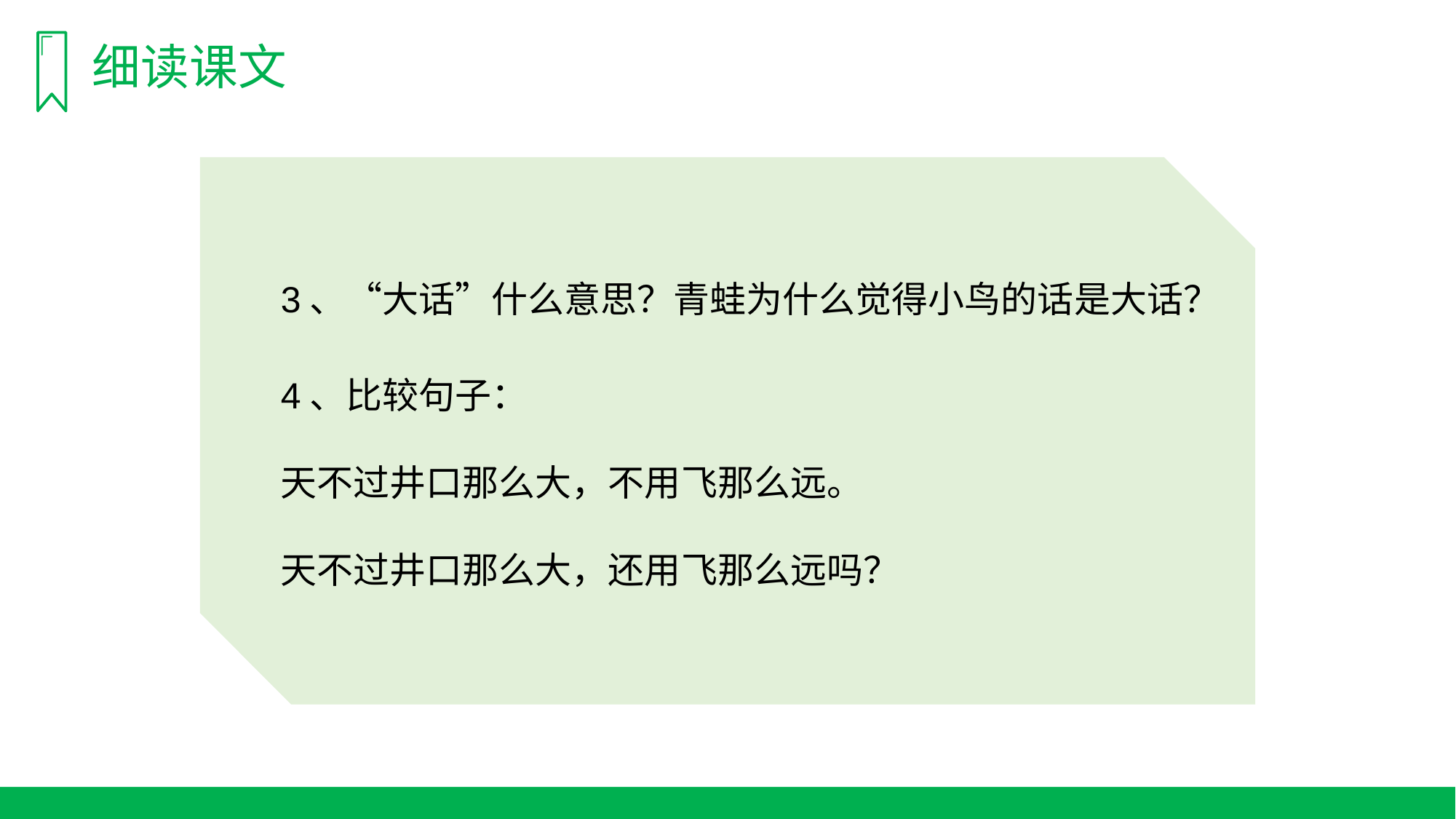

细读课文

3、“大话”什么意思？青蛙为什么觉得小鸟的话是大话？
4、比较句子：
天不过井口那么大，不用飞那么远。
天不过井口那么大，还用飞那么远吗？